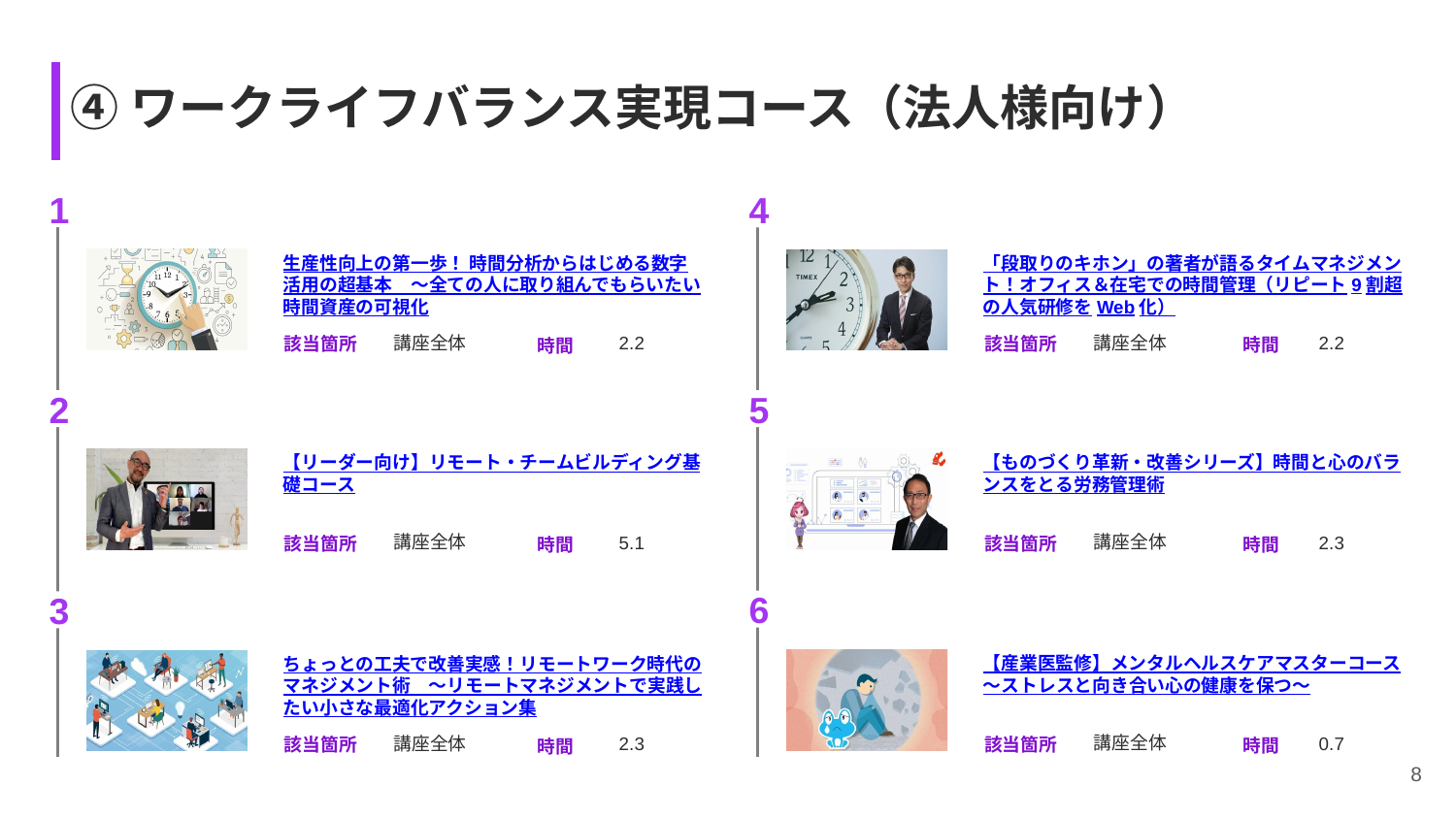

# ④ワークライフバランス実現コース（法人様向け）
1
4

生産性向上の第一歩！ 時間分析からはじめる数字活用の超基本　～全ての人に取り組んでもらいたい時間資産の可視化
「段取りのキホン」の著者が語るタイムマネジメント！オフィス＆在宅での時間管理（リピート9割超の人気研修をWeb化）

講座全体
講座全体
2.2
2.2
2
5

【リーダー向け】リモート・チームビルディング基礎コース
【ものづくり革新・改善シリーズ】時間と心のバランスをとる労務管理術

講座全体
講座全体
5.1
2.3
6

3

【産業医監修】メンタルヘルスケアマスターコース～ストレスと向き合い心の健康を保つ～
ちょっとの工夫で改善実感！リモートワーク時代のマネジメント術　～リモートマネジメントで実践したい小さな最適化アクション集

講座全体
0.7
講座全体
2.3
8